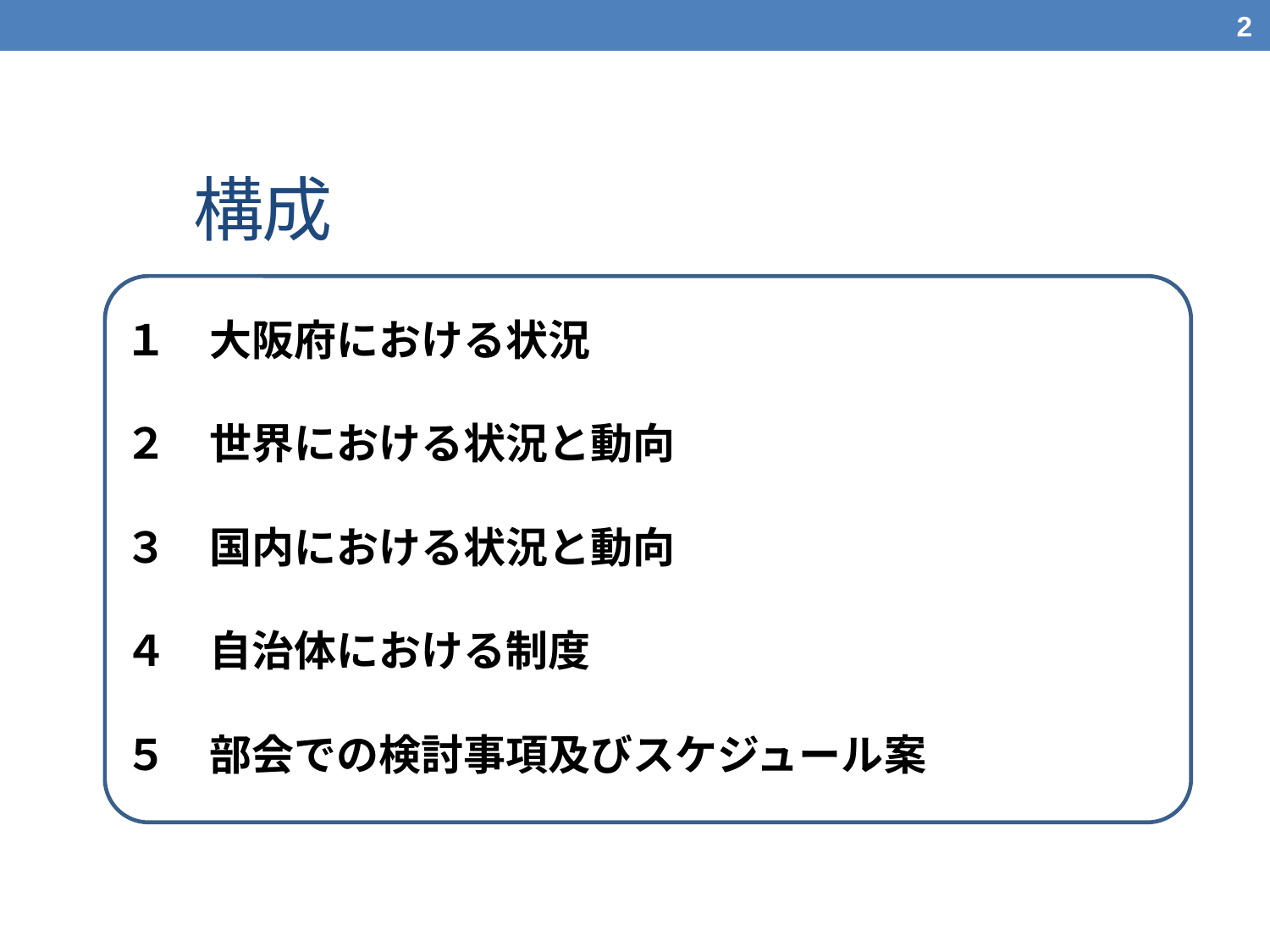

2
# 構成

１　大阪府における状況
２　世界における状況と動向
３　国内における状況と動向
４　自治体における制度
５　部会での検討事項及びスケジュール案